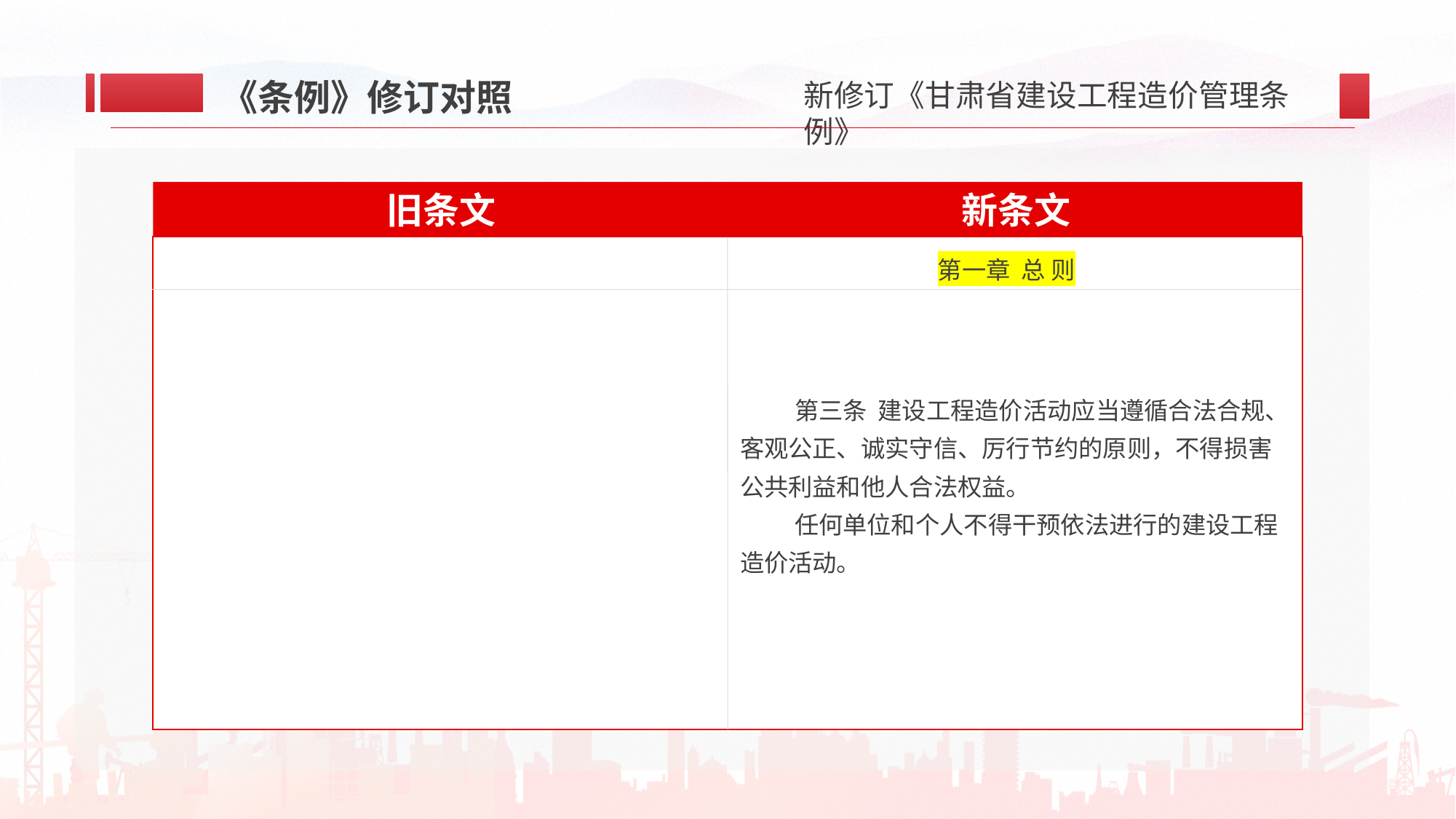

《条例》修订对照
新条文
旧条文

第三条  建设工程造价活动应当遵循合法合规、客观公正、诚实守信、厉行节约的原则，不得损害公共利益和他人合法权益。
任何单位和个人不得干预依法进行的建设工程造价活动。
第一章  总 则